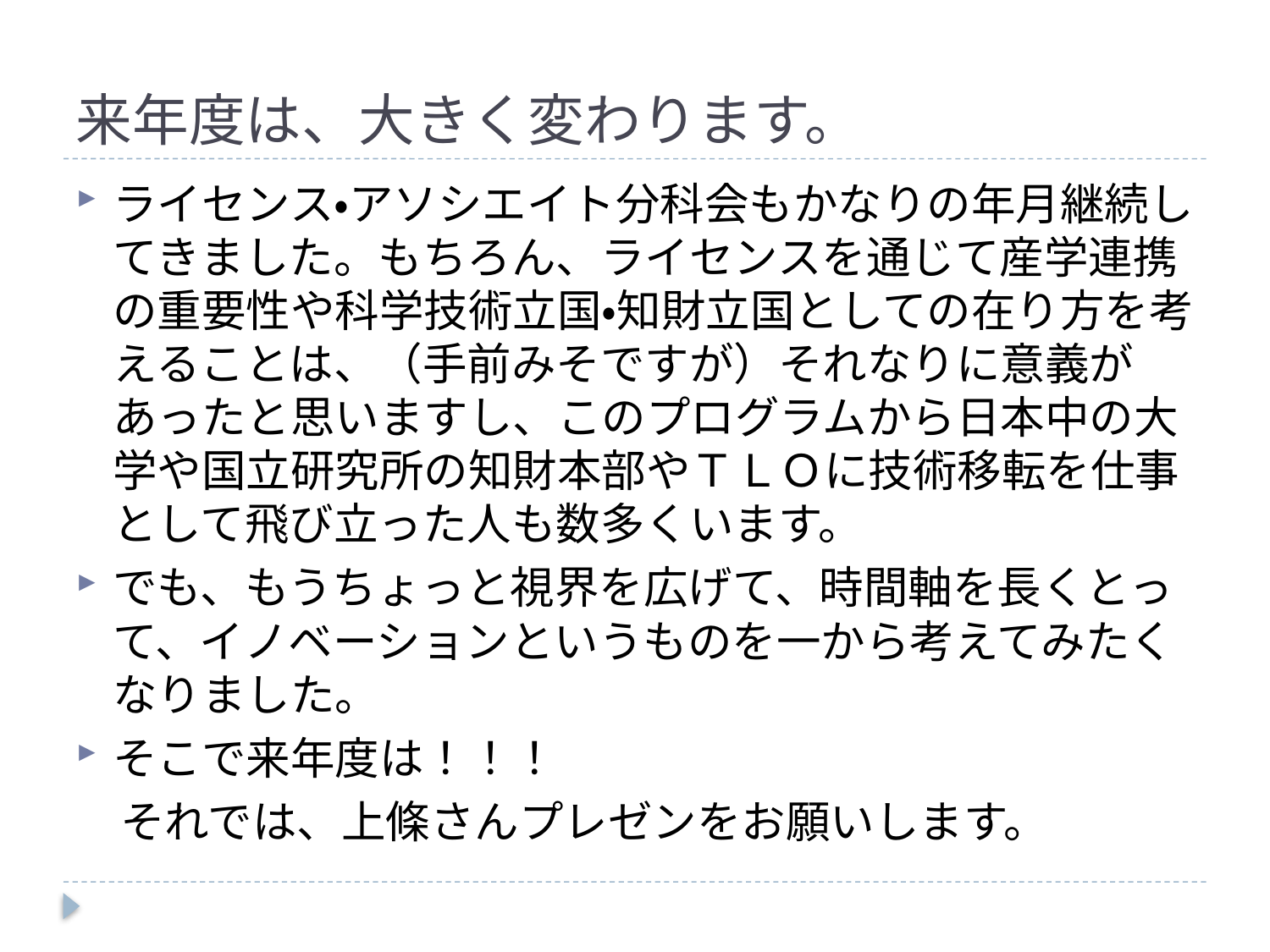

# 来年度は、大きく変わります。
ライセンス・アソシエイト分科会もかなりの年月継続してきました。もちろん、ライセンスを通じて産学連携の重要性や科学技術立国・知財立国としての在り方を考えることは、（手前みそですが）それなりに意義があったと思いますし、このプログラムから日本中の大学や国立研究所の知財本部やＴＬＯに技術移転を仕事として飛び立った人も数多くいます。
でも、もうちょっと視界を広げて、時間軸を長くとって、イノベーションというものを一から考えてみたくなりました。
そこで来年度は！！！
　それでは、上條さんプレゼンをお願いします。